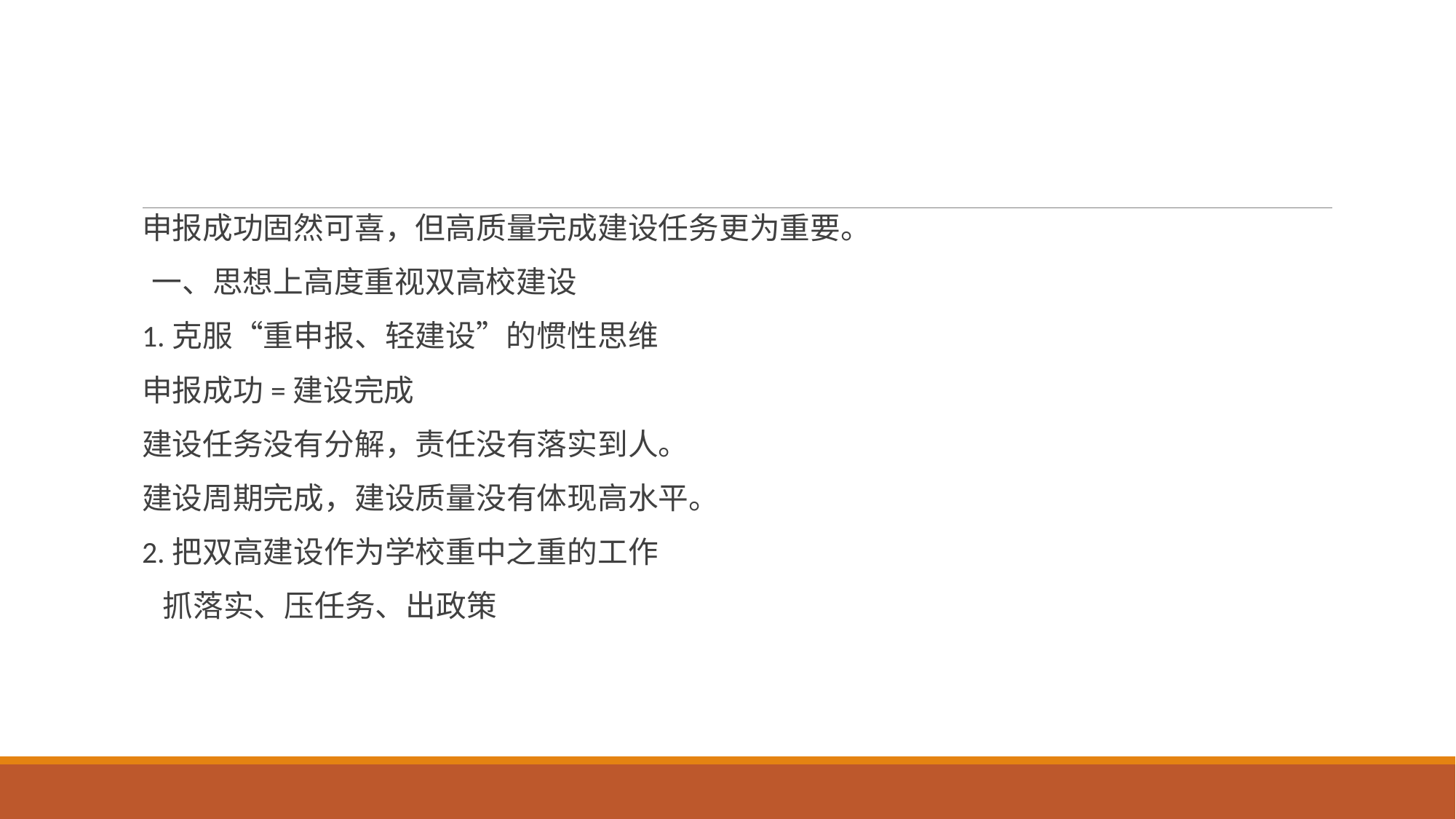

#
申报成功固然可喜，但高质量完成建设任务更为重要。
  一、思想上高度重视双高校建设
1.克服“重申报、轻建设”的惯性思维
申报成功=建设完成
建设任务没有分解，责任没有落实到人。
建设周期完成，建设质量没有体现高水平。
2.把双高建设作为学校重中之重的工作
  抓落实、压任务、出政策